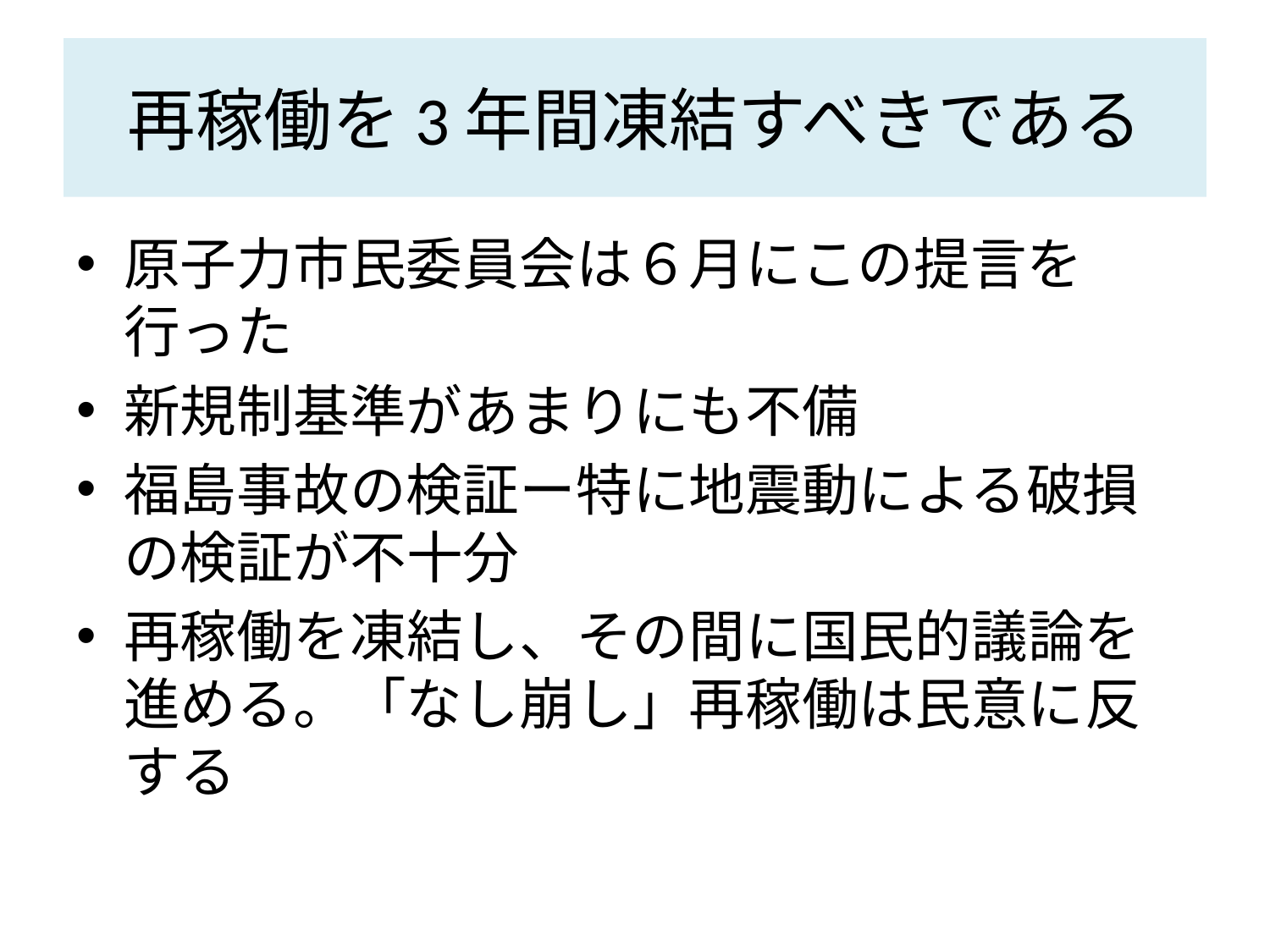

# 再稼働を3年間凍結すべきである
原子力市民委員会は６月にこの提言を行った
新規制基準があまりにも不備
福島事故の検証ー特に地震動による破損の検証が不十分
再稼働を凍結し、その間に国民的議論を進める。「なし崩し」再稼働は民意に反する